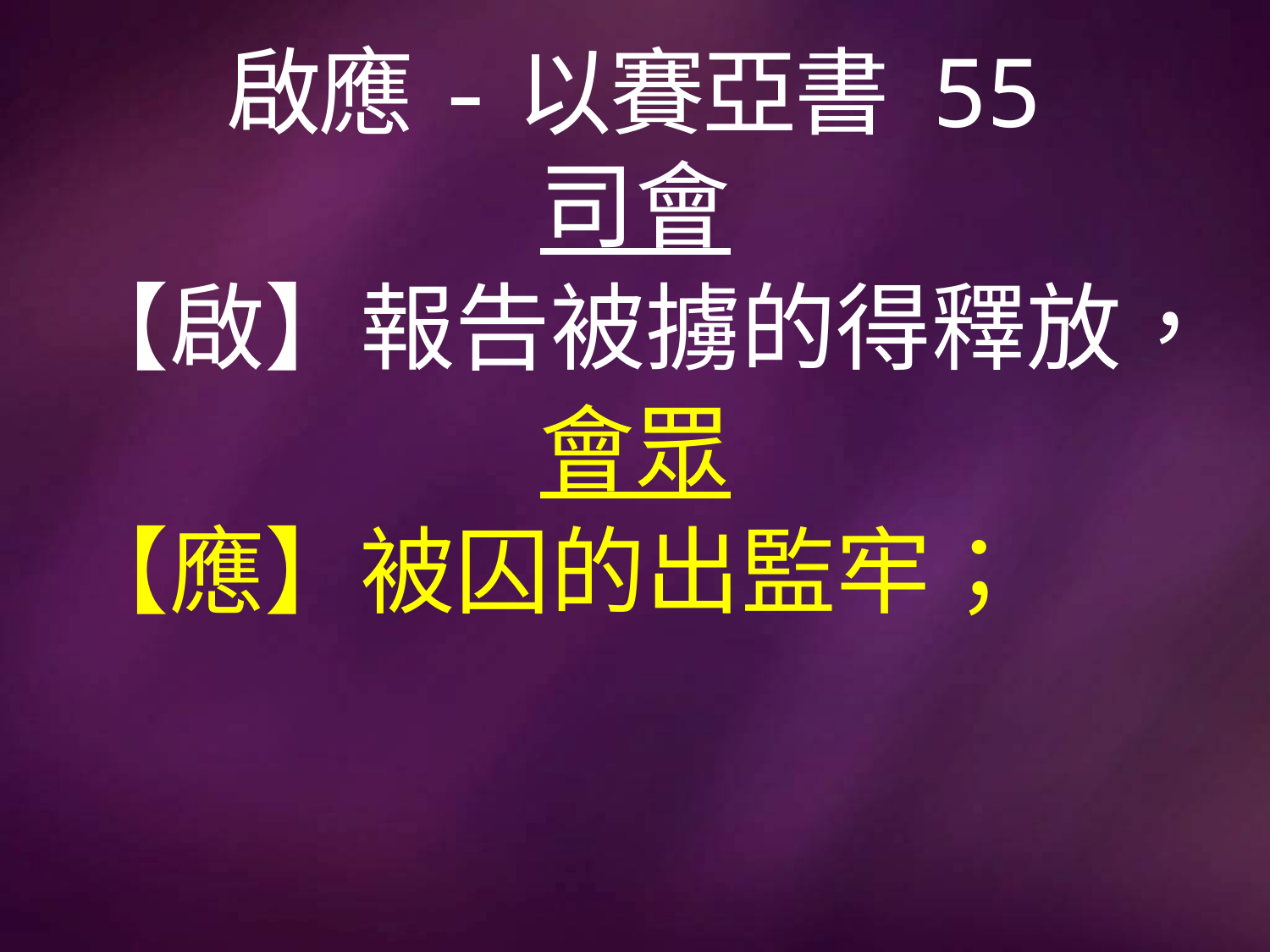

# 啟應-以賽亞書 55
司會
【啟】報告被擄的得釋放，
會眾
【應】被囚的出監牢；